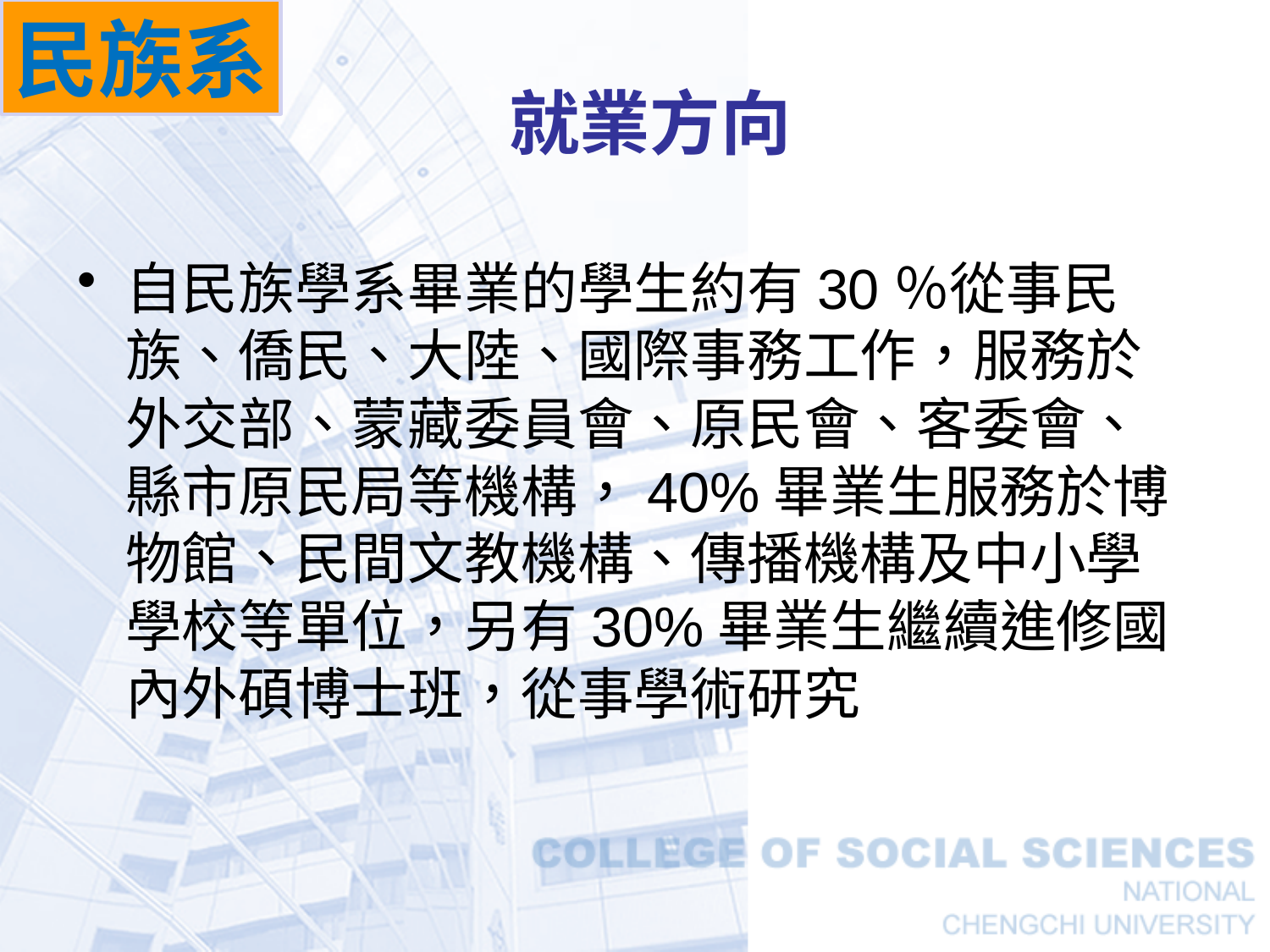

民族系
# 就業方向
自民族學系畢業的學生約有30％從事民族、僑民、大陸、國際事務工作，服務於外交部、蒙藏委員會、原民會、客委會、縣市原民局等機構，40%畢業生服務於博物館、民間文教機構、傳播機構及中小學學校等單位，另有30%畢業生繼續進修國內外碩博士班，從事學術研究